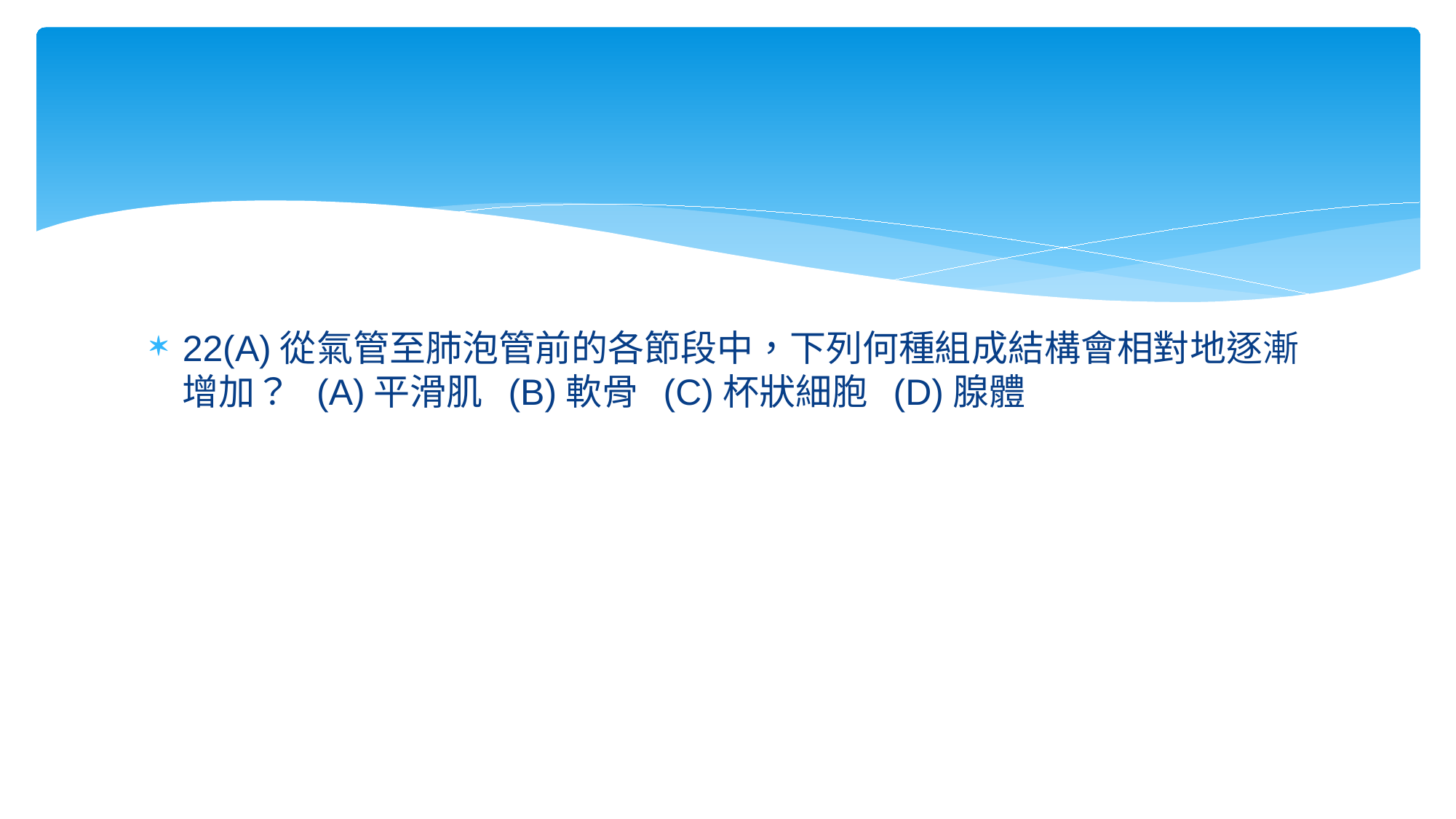

#
22(A)從氣管至肺泡管前的各節段中，下列何種組成結構會相對地逐漸增加？  (A)平滑肌  (B)軟骨  (C)杯狀細胞  (D)腺體